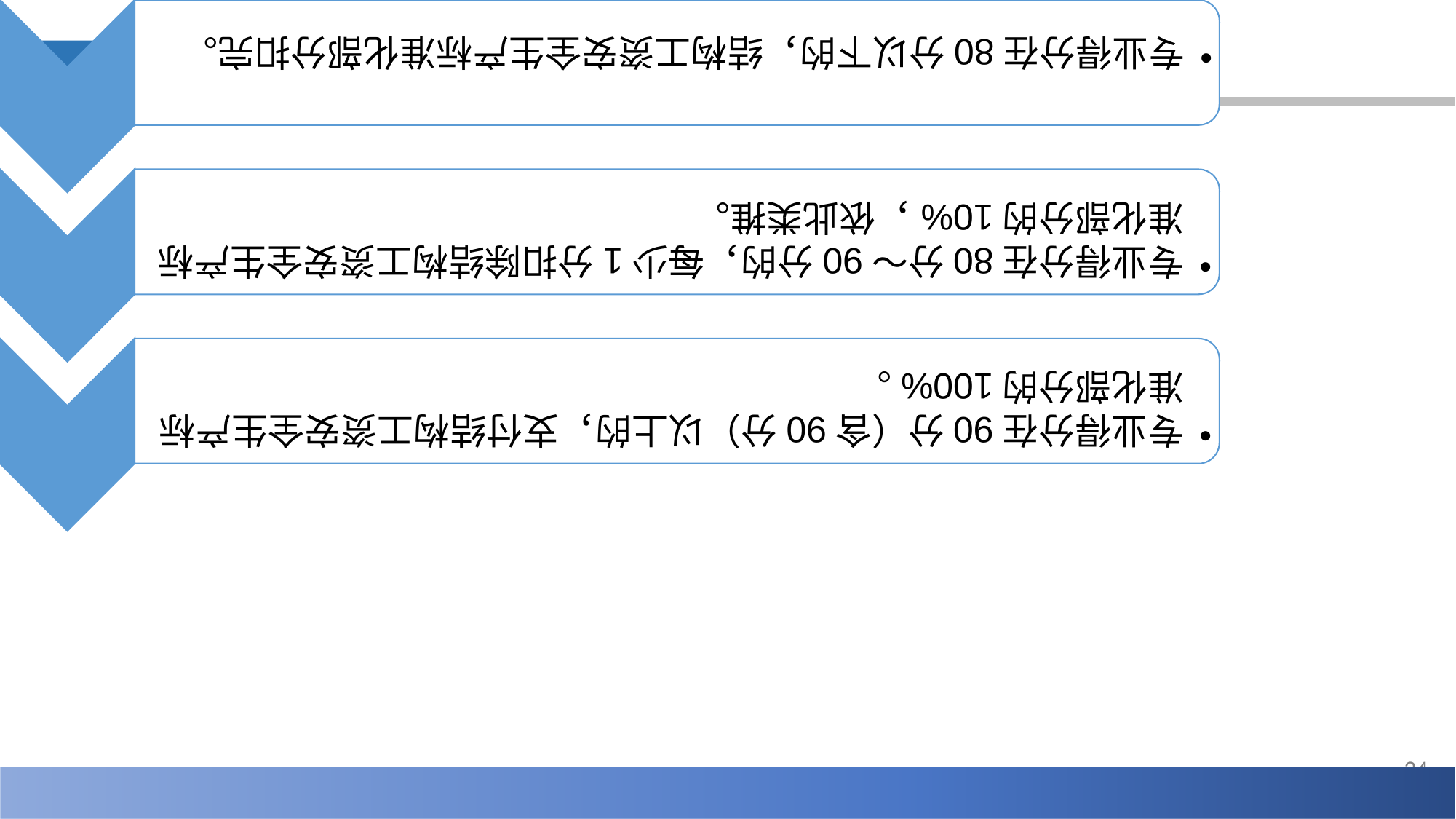

17.安全生产标准化管理体系考核

专业得分在80分以下的，结构工资安全生产标准化部分扣完。

专业得分在80分～90分的，每少1分扣除结构工资安全生产标准化部分的10%，依此类推。

专业得分在90分（含90分）以上的，支付结构工资安全生产标准化部分的100%。